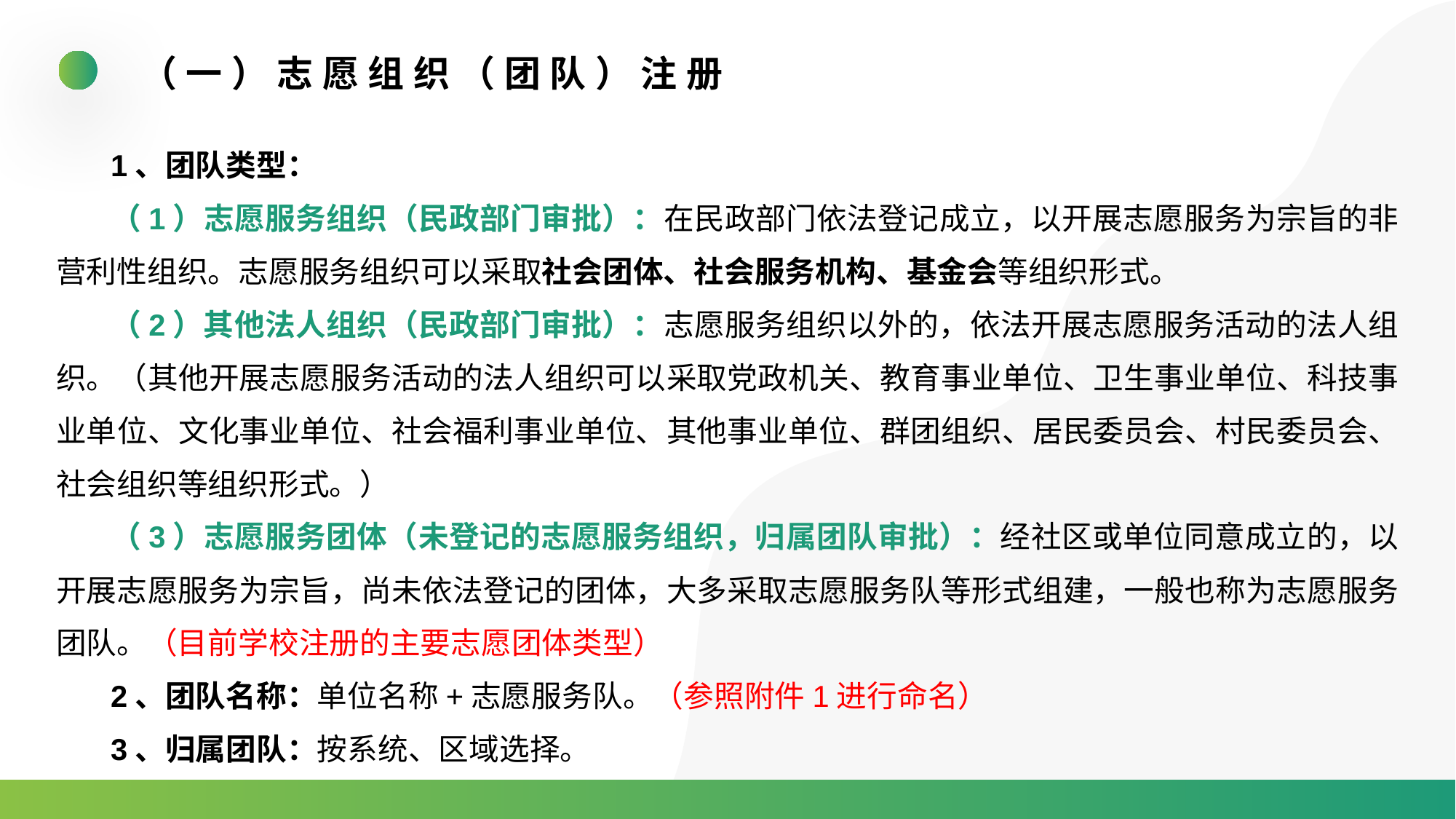

（一）志愿组织（团队）注册
1、团队类型：
（1）志愿服务组织（民政部门审批）：在民政部门依法登记成立，以开展志愿服务为宗旨的非营利性组织。志愿服务组织可以采取社会团体、社会服务机构、基金会等组织形式。
（2）其他法人组织（民政部门审批）：志愿服务组织以外的，依法开展志愿服务活动的法人组织。（其他开展志愿服务活动的法人组织可以采取党政机关、教育事业单位、卫生事业单位、科技事业单位、文化事业单位、社会福利事业单位、其他事业单位、群团组织、居民委员会、村民委员会、社会组织等组织形式。）
（3）志愿服务团体（未登记的志愿服务组织，归属团队审批）：经社区或单位同意成立的，以开展志愿服务为宗旨，尚未依法登记的团体，大多采取志愿服务队等形式组建，一般也称为志愿服务团队。（目前学校注册的主要志愿团体类型）
2、团队名称：单位名称+志愿服务队。（参照附件1进行命名）
3、归属团队：按系统、区域选择。